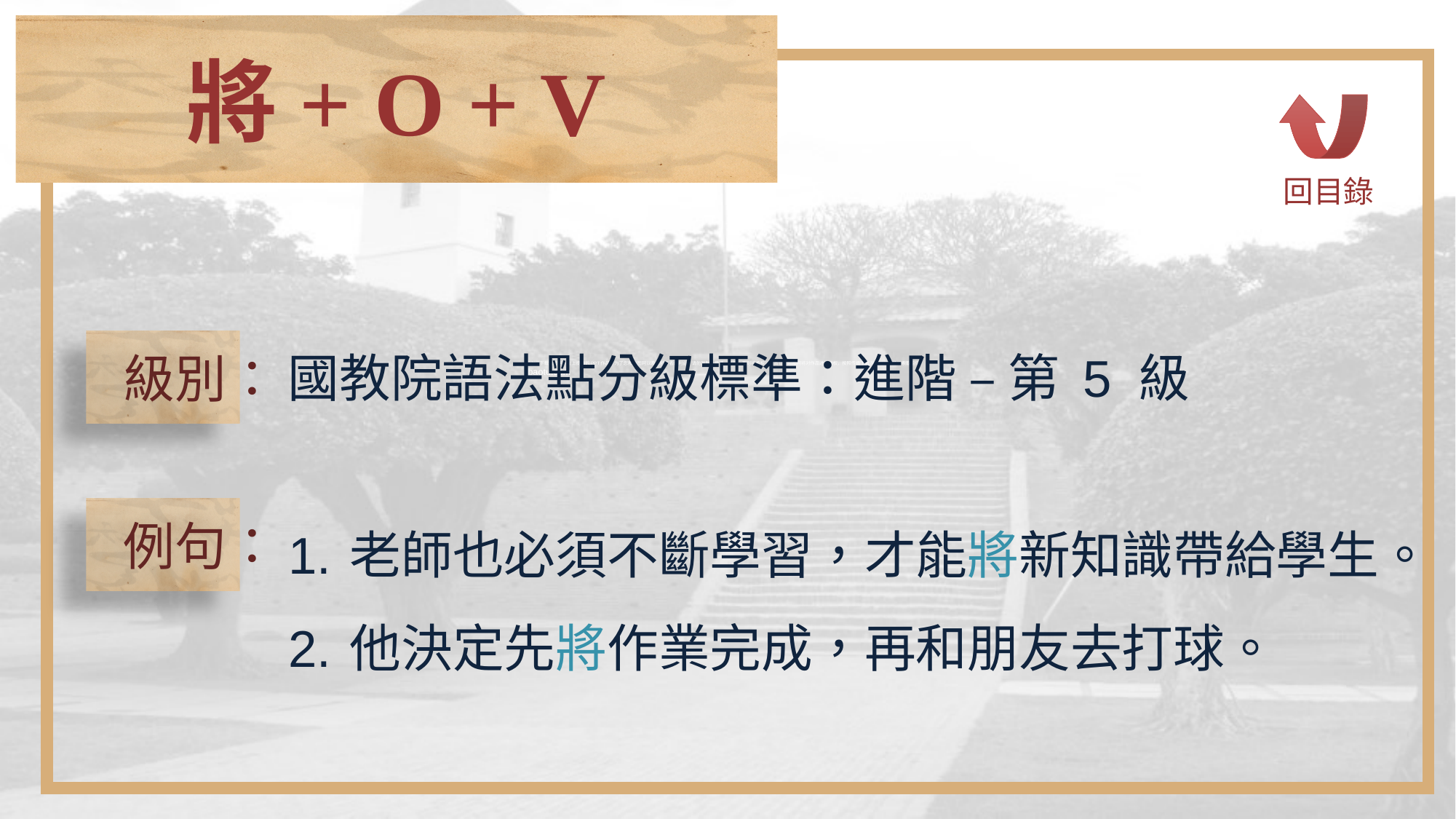

將+ O + V

回目錄
 級別：
國教院語法點分級標準：進階 – 第 5 級
 例句：
老師也必須不斷學習，才能將新知識帶給學生。
他決定先將作業完成，再和朋友去打球。